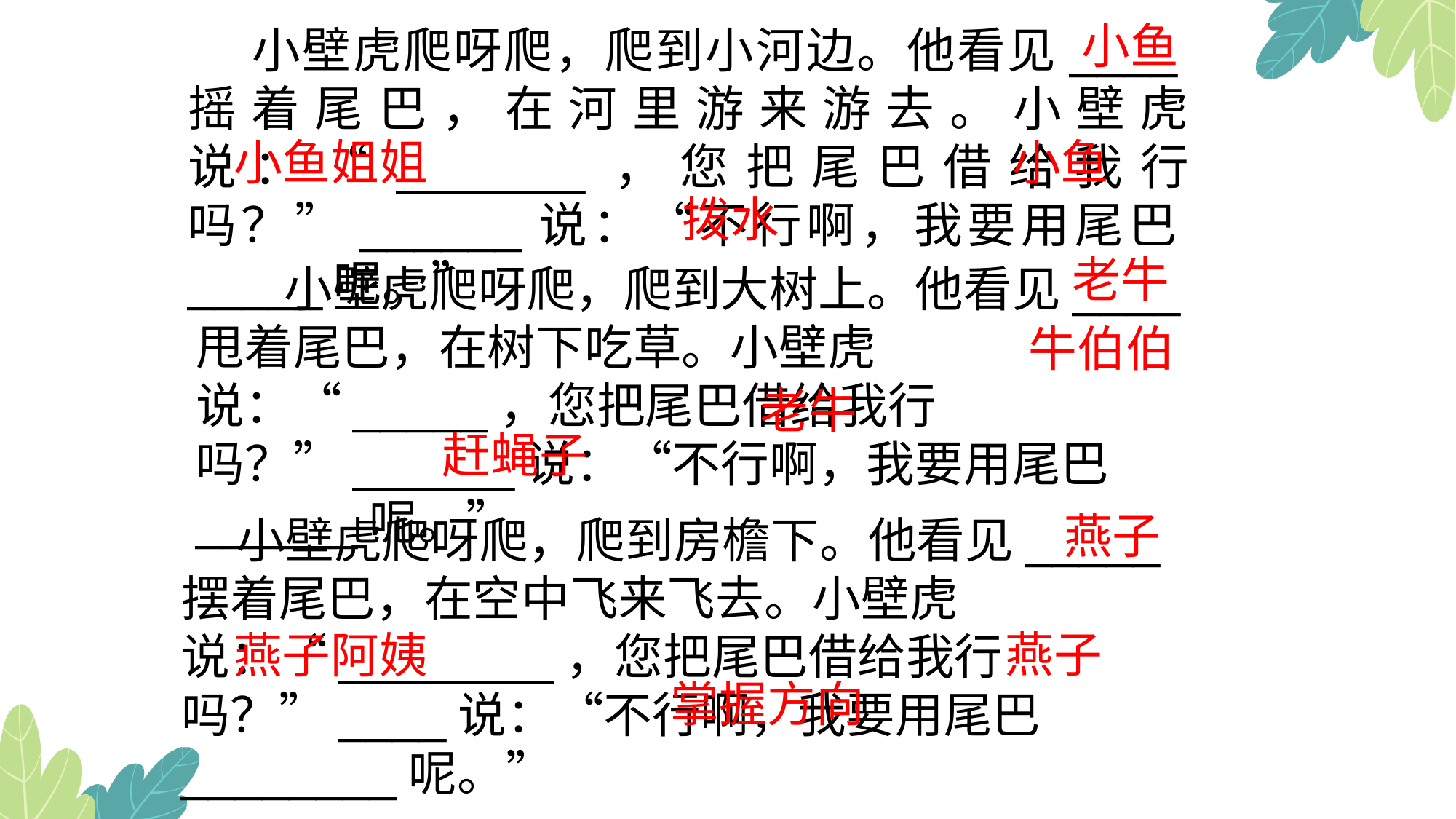

小鱼
    小壁虎爬呀爬，爬到小河边。他看见____摇着尾巴，在河里游来游去。小壁虎说：“_______，您把尾巴借给我行吗？”______说：“不行啊，我要用尾巴_____呢。”
小鱼姐姐
小鱼
拨水
老牛
       小壁虎爬呀爬，爬到大树上。他看见____甩着尾巴，在树下吃草。小壁虎说：“_____，您把尾巴借给我行吗？”______说：“不行啊，我要用尾巴______呢。”
牛伯伯
老牛
赶蝇子
燕子
    小壁虎爬呀爬，爬到房檐下。他看见_____摆着尾巴，在空中飞来飞去。小壁虎说：“________，您把尾巴借给我行吗？”____说：“不行啊，我要用尾巴________呢。”
燕子
燕子阿姨
掌握方向